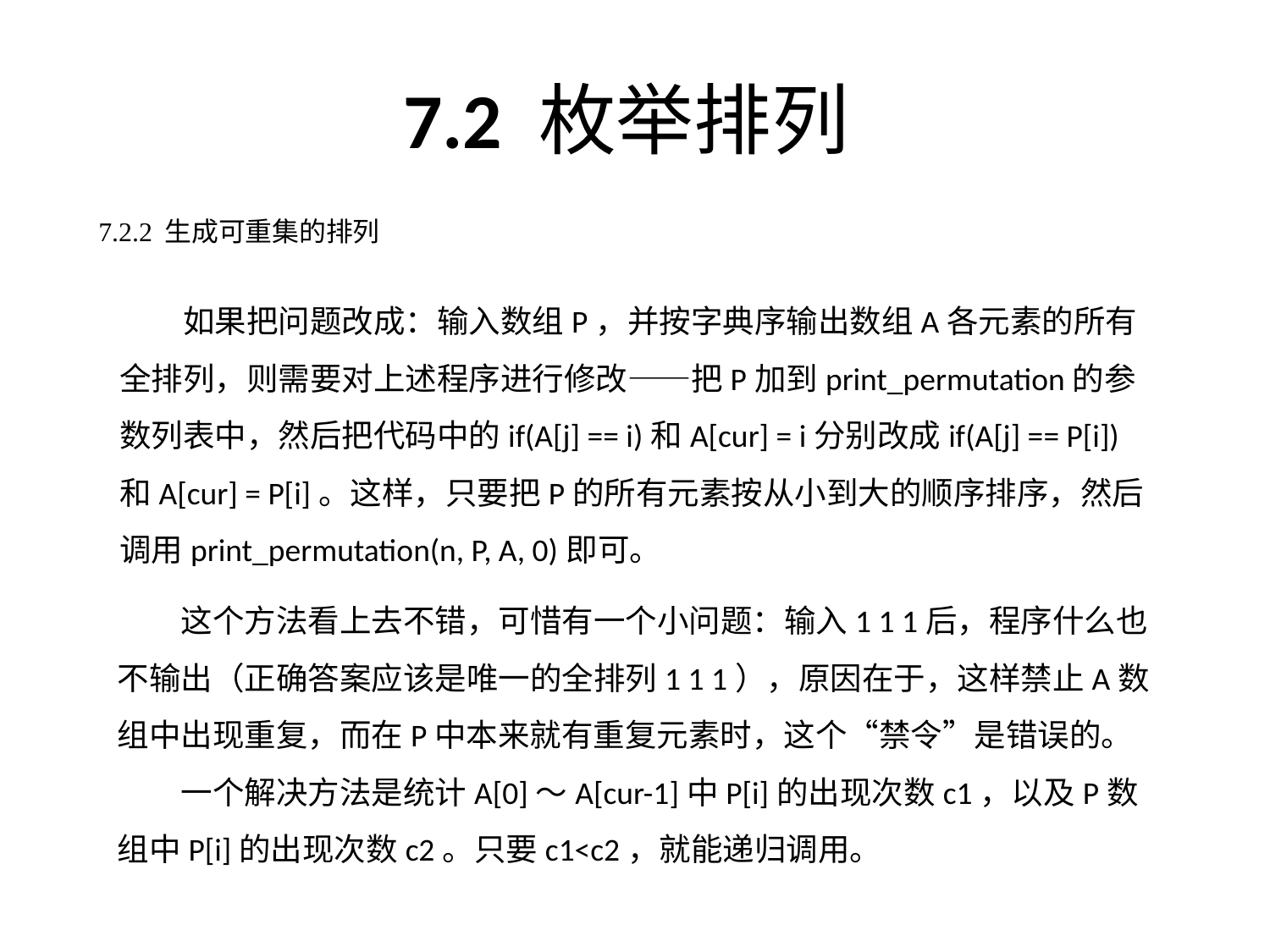

7.2 枚举排列
# 7.2.2 生成可重集的排列
如果把问题改成：输入数组P，并按字典序输出数组A各元素的所有全排列，则需要对上述程序进行修改——把P加到print_permutation的参数列表中，然后把代码中的if(A[j] == i)和A[cur] = i分别改成if(A[j] == P[i])和A[cur] = P[i]。这样，只要把P的所有元素按从小到大的顺序排序，然后调用print_permutation(n, P, A, 0)即可。
这个方法看上去不错，可惜有一个小问题：输入1 1 1后，程序什么也不输出（正确答案应该是唯一的全排列1 1 1），原因在于，这样禁止A数组中出现重复，而在P中本来就有重复元素时，这个“禁令”是错误的。
一个解决方法是统计A[0]～A[cur-1]中P[i]的出现次数c1，以及P数组中P[i]的出现次数c2。只要c1<c2，就能递归调用。